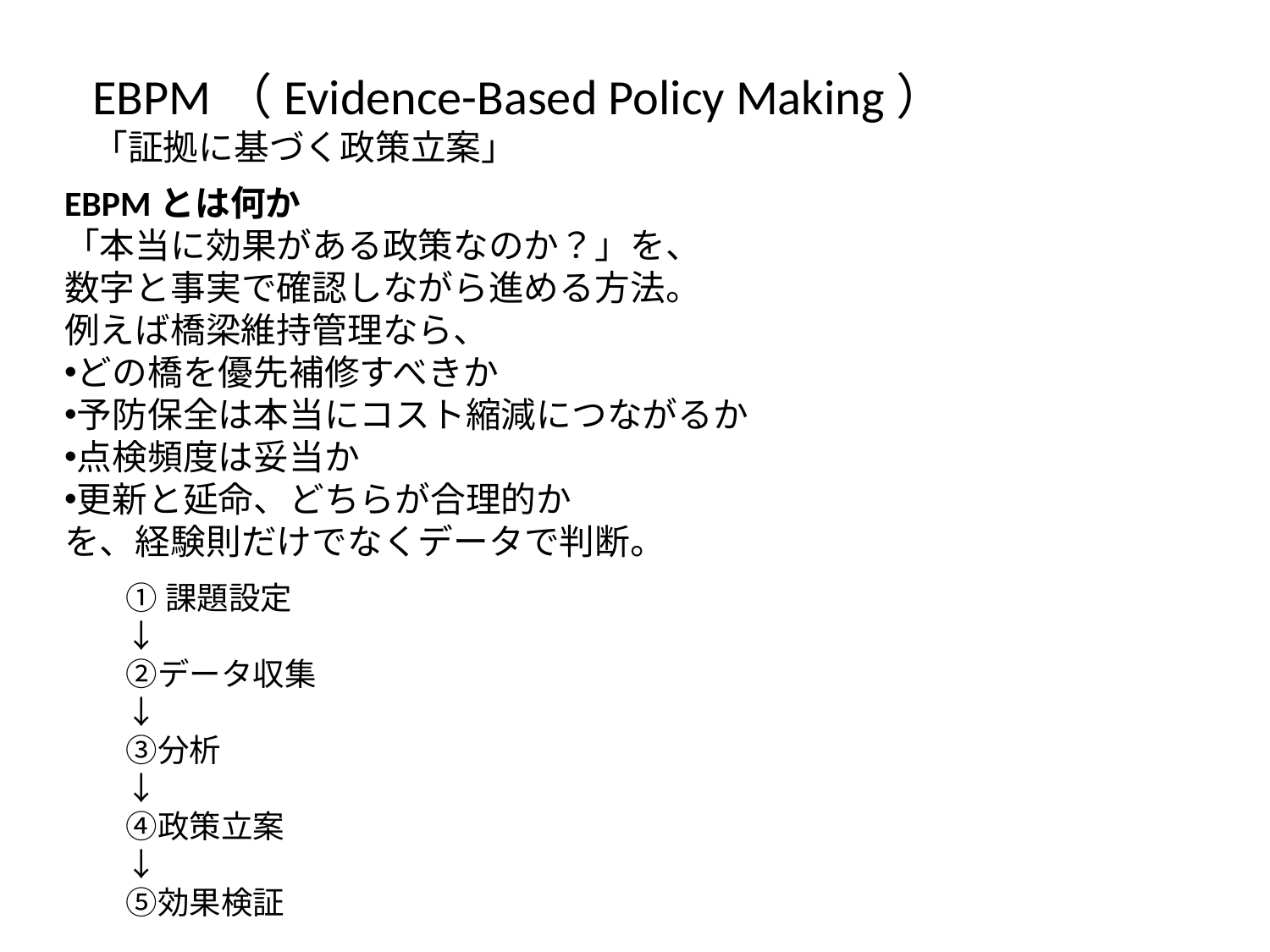

EBPM（Evidence-Based Policy Making）
「証拠に基づく政策立案」
EBPMとは何か
「本当に効果がある政策なのか？」を、
数字と事実で確認しながら進める方法。
例えば橋梁維持管理なら、
どの橋を優先補修すべきか
予防保全は本当にコスト縮減につながるか
点検頻度は妥当か
更新と延命、どちらが合理的か
を、経験則だけでなくデータで判断。
①課題設定
↓
②データ収集
↓
③分析
↓
④政策立案
↓
⑤効果検証